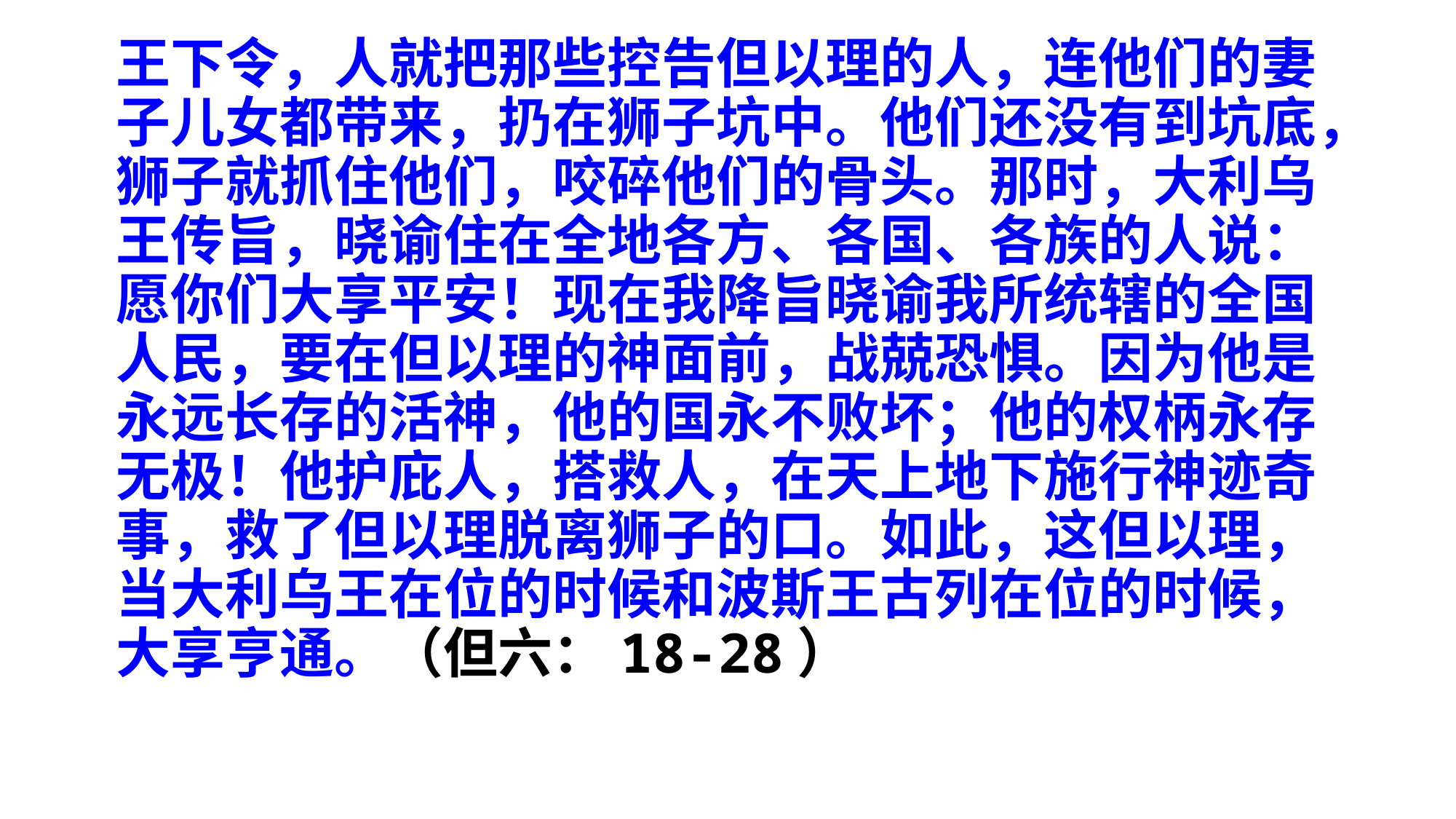

王下令，人就把那些控告但以理的人，连他们的妻子儿女都带来，扔在狮子坑中。他们还没有到坑底，狮子就抓住他们，咬碎他们的骨头。那时，大利乌王传旨，晓谕住在全地各方、各国、各族的人说：愿你们大享平安！现在我降旨晓谕我所统辖的全国人民，要在但以理的神面前，战兢恐惧。因为他是永远长存的活神，他的国永不败坏；他的权柄永存无极！他护庇人，搭救人，在天上地下施行神迹奇事，救了但以理脱离狮子的口。如此，这但以理，当大利乌王在位的时候和波斯王古列在位的时候，大享亨通。（但六：18-28）